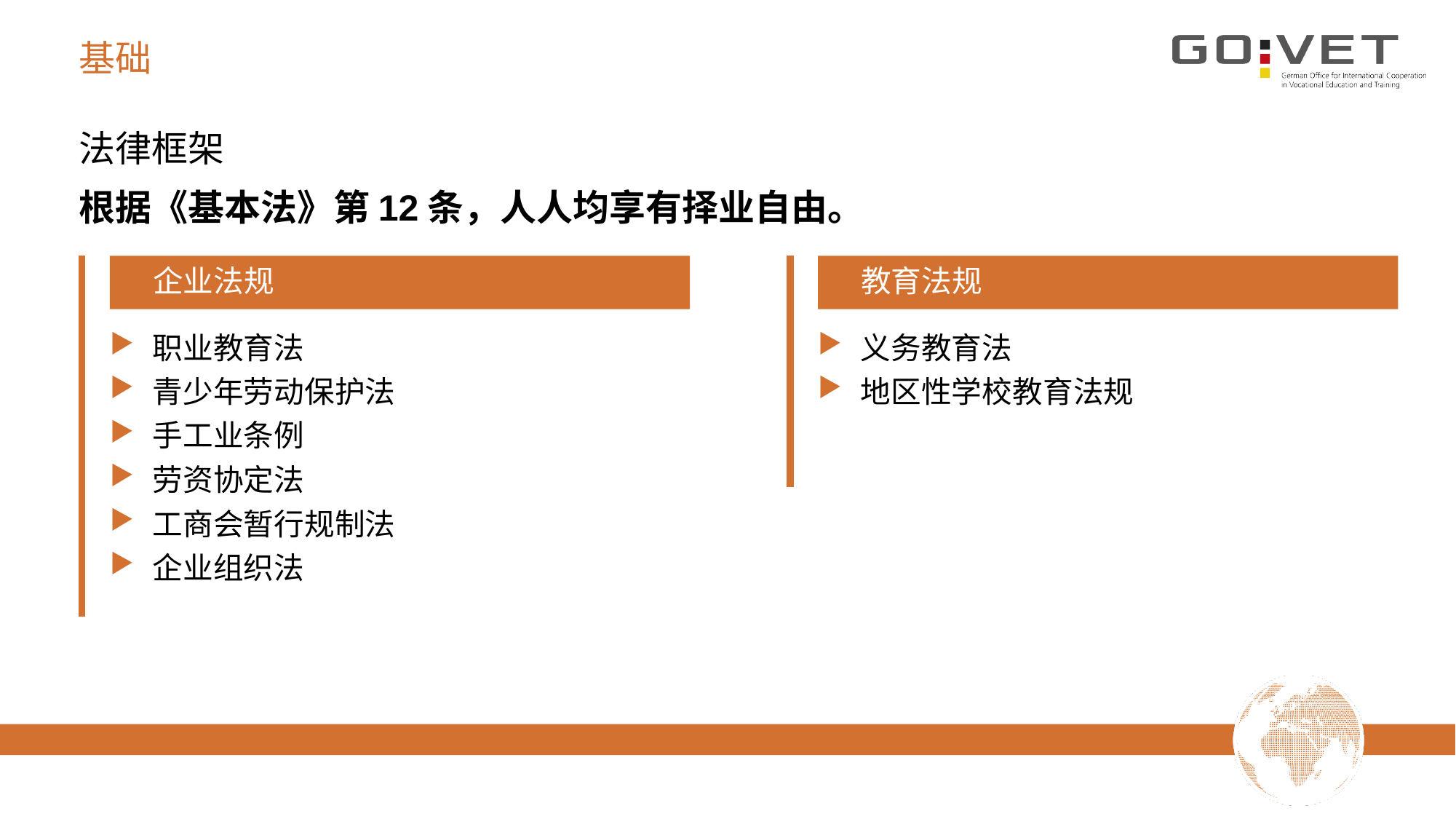

# 基础
法律框架
根据《基本法》第12条，人人均享有择业自由。

企业法规
教育法规
职业教育法
青少年劳动保护法
手工业条例
劳资协定法
工商会暂行规制法
企业组织法

义务教育法
地区性学校教育法规